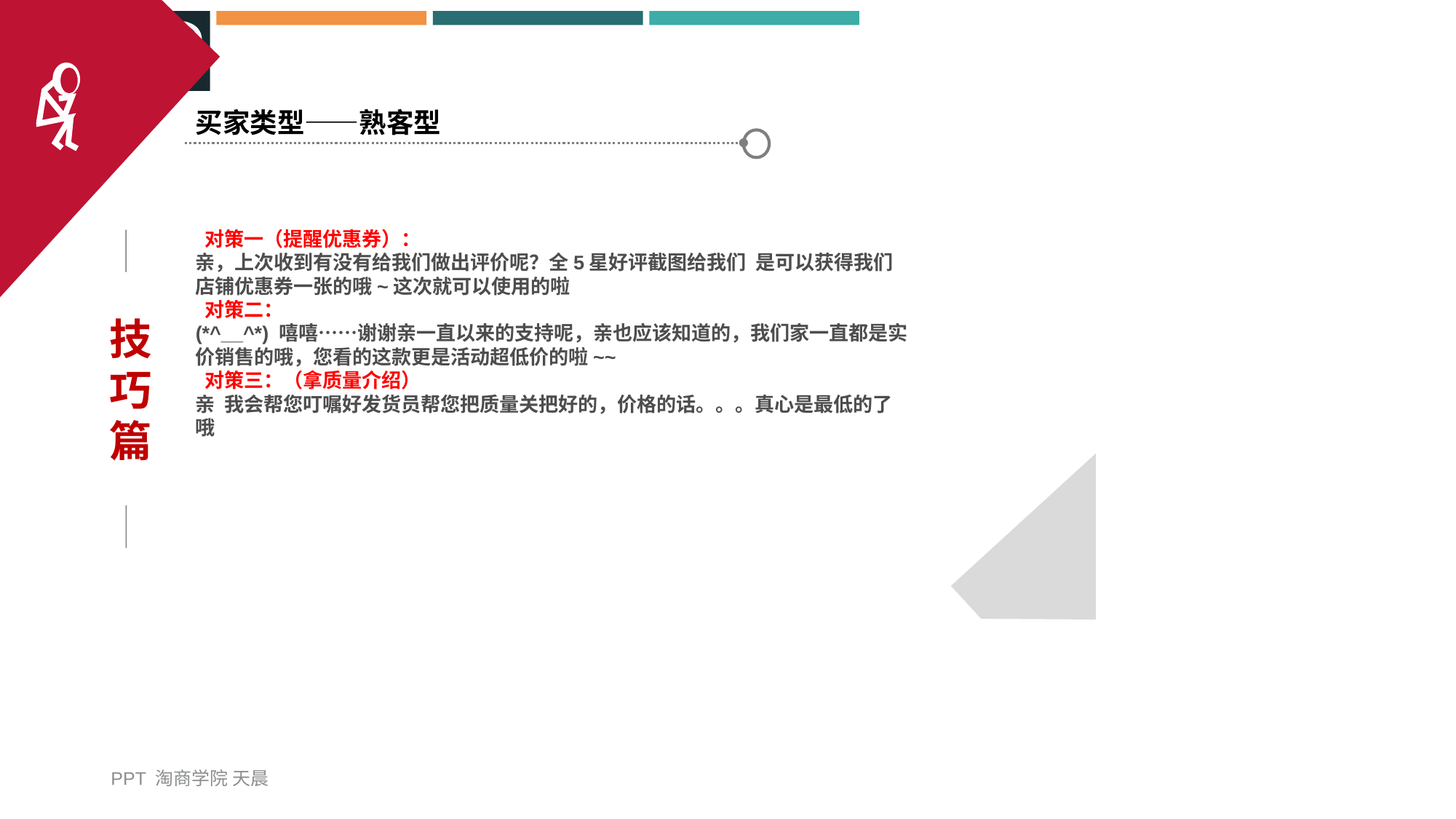

买家类型——熟客型

 对策一（提醒优惠券）：
亲，上次收到有没有给我们做出评价呢？全5星好评截图给我们  是可以获得我们店铺优惠券一张的哦~这次就可以使用的啦
 对策二：
(*^__^*) 嘻嘻……谢谢亲一直以来的支持呢，亲也应该知道的，我们家一直都是实价销售的哦，您看的这款更是活动超低价的啦~~
 对策三：（拿质量介绍）
亲  我会帮您叮嘱好发货员帮您把质量关把好的，价格的话。。。真心是最低的了哦

技巧篇

PPT 淘商学院 天晨